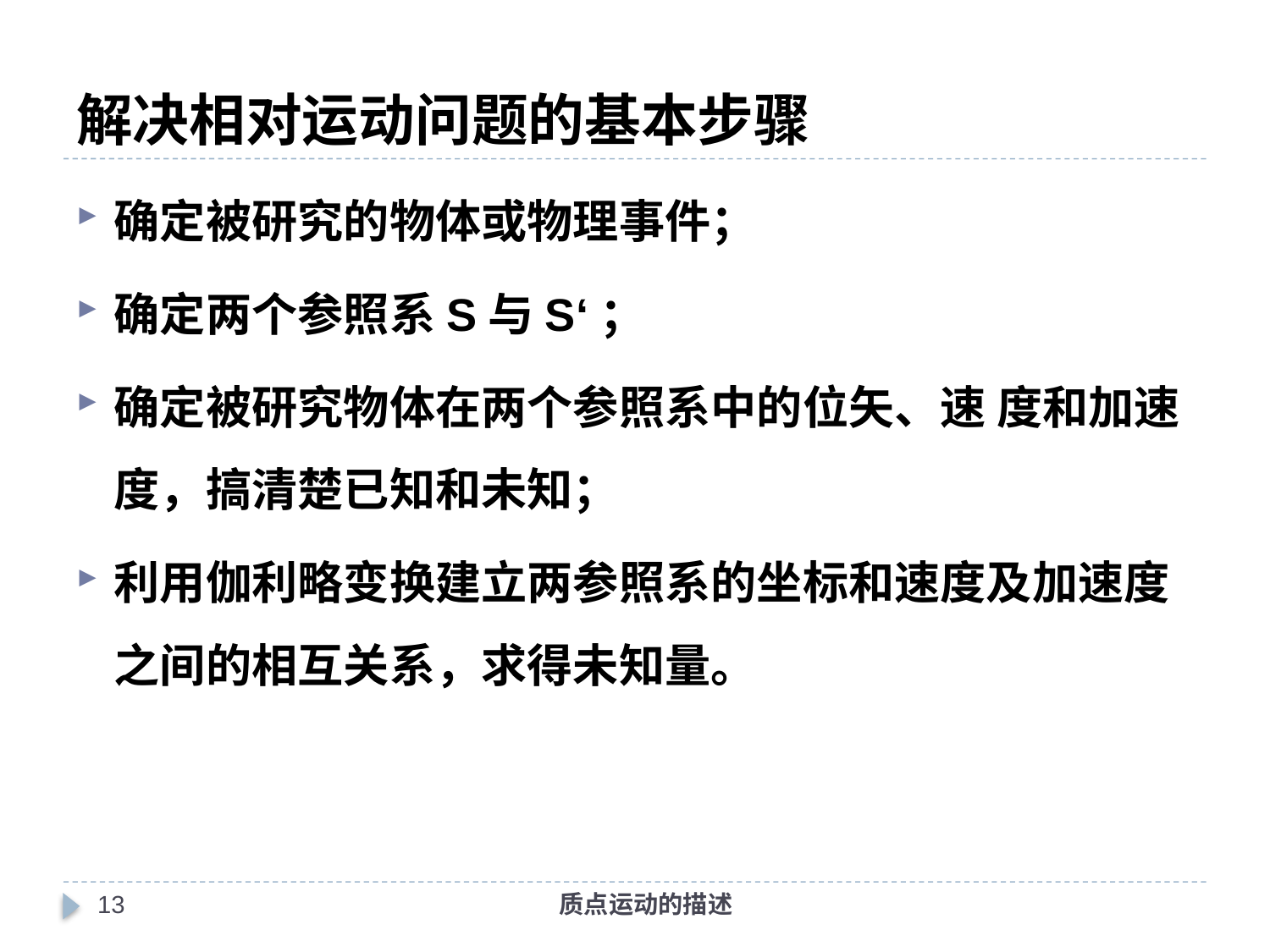

# 解决相对运动问题的基本步骤
确定被研究的物体或物理事件；
确定两个参照系S与S‘；
确定被研究物体在两个参照系中的位矢、速 度和加速度，搞清楚已知和未知；
利用伽利略变换建立两参照系的坐标和速度及加速度之间的相互关系，求得未知量。

13
质点运动的描述